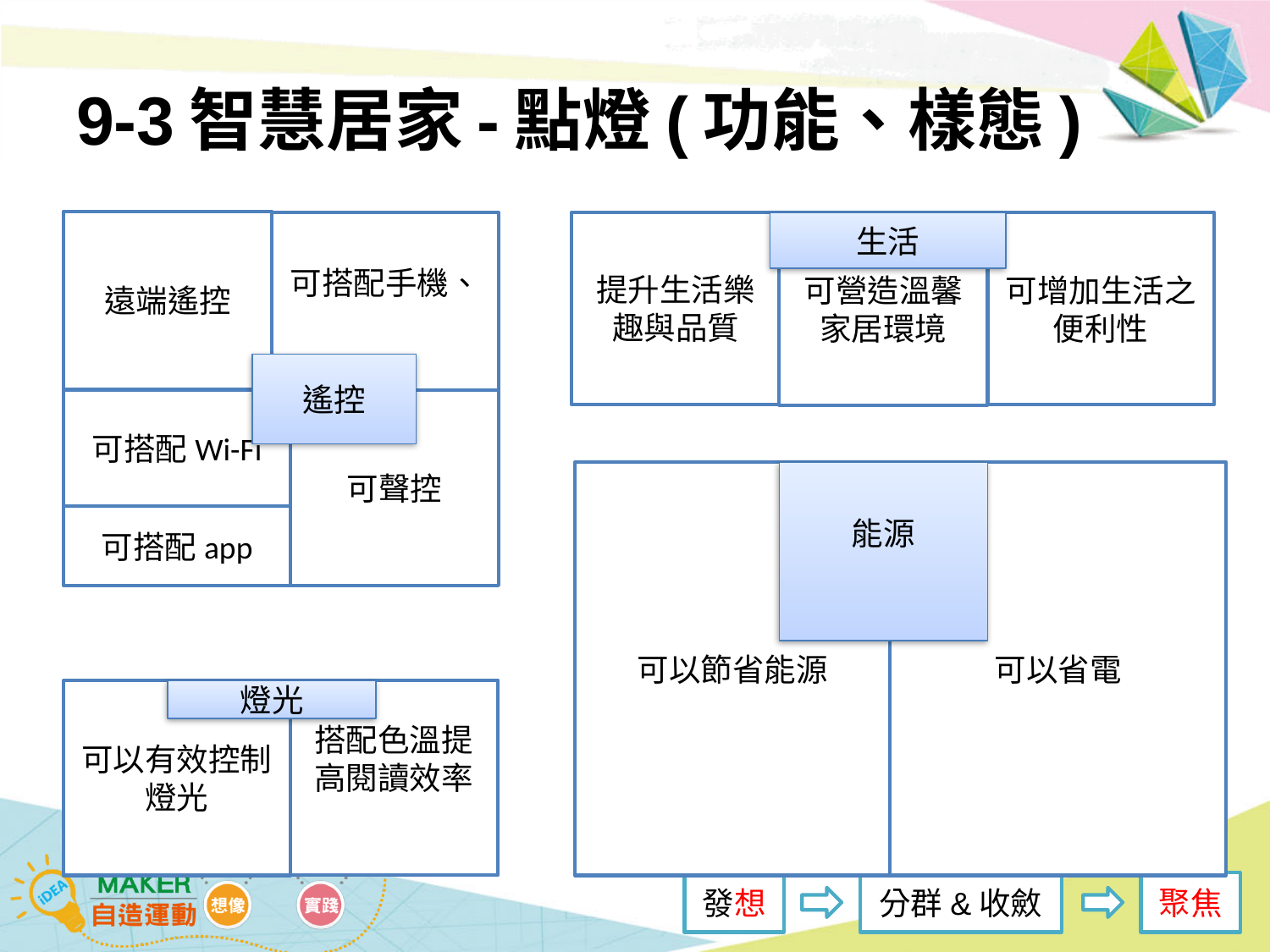

# 9-3智慧居家-點燈(功能、樣態)
遠端遙控
提升生活樂趣與品質
可增加生活之便利性
可搭配手機、

生活
可營造溫馨家居環境
遙控
可聲控
可搭配Wi-Fi
可以節省能源
可以省電
能源

可搭配app
搭配色溫提高閱讀效率

可以有效控制燈光
燈光
發想
分群&收斂
聚焦
P14